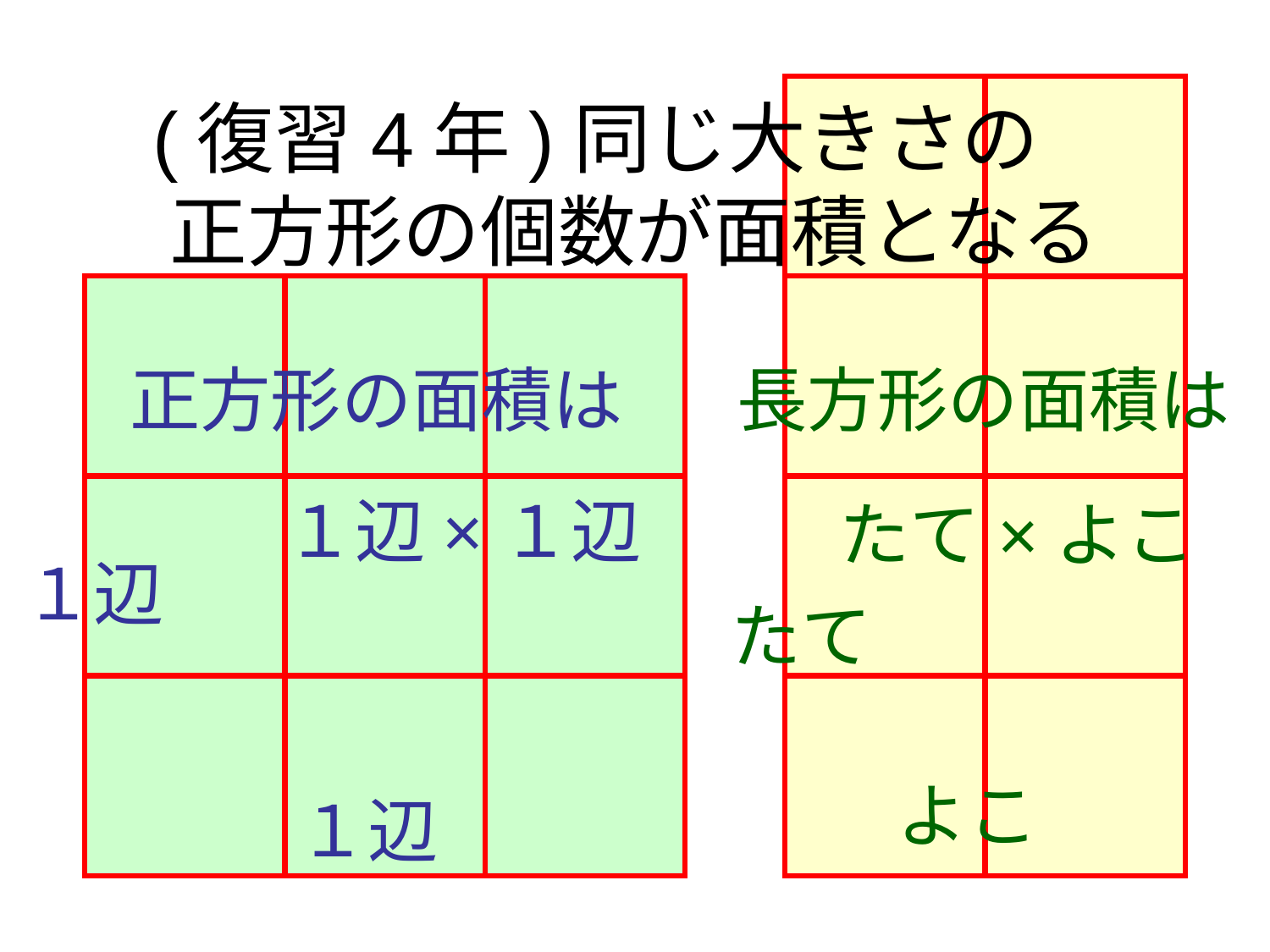

(復習4年)同じ大きさの　
正方形の個数が面積となる

長方形の面積は
正方形の面積は

１辺×１辺
たて×よこ
１辺
たて

よこ

１辺